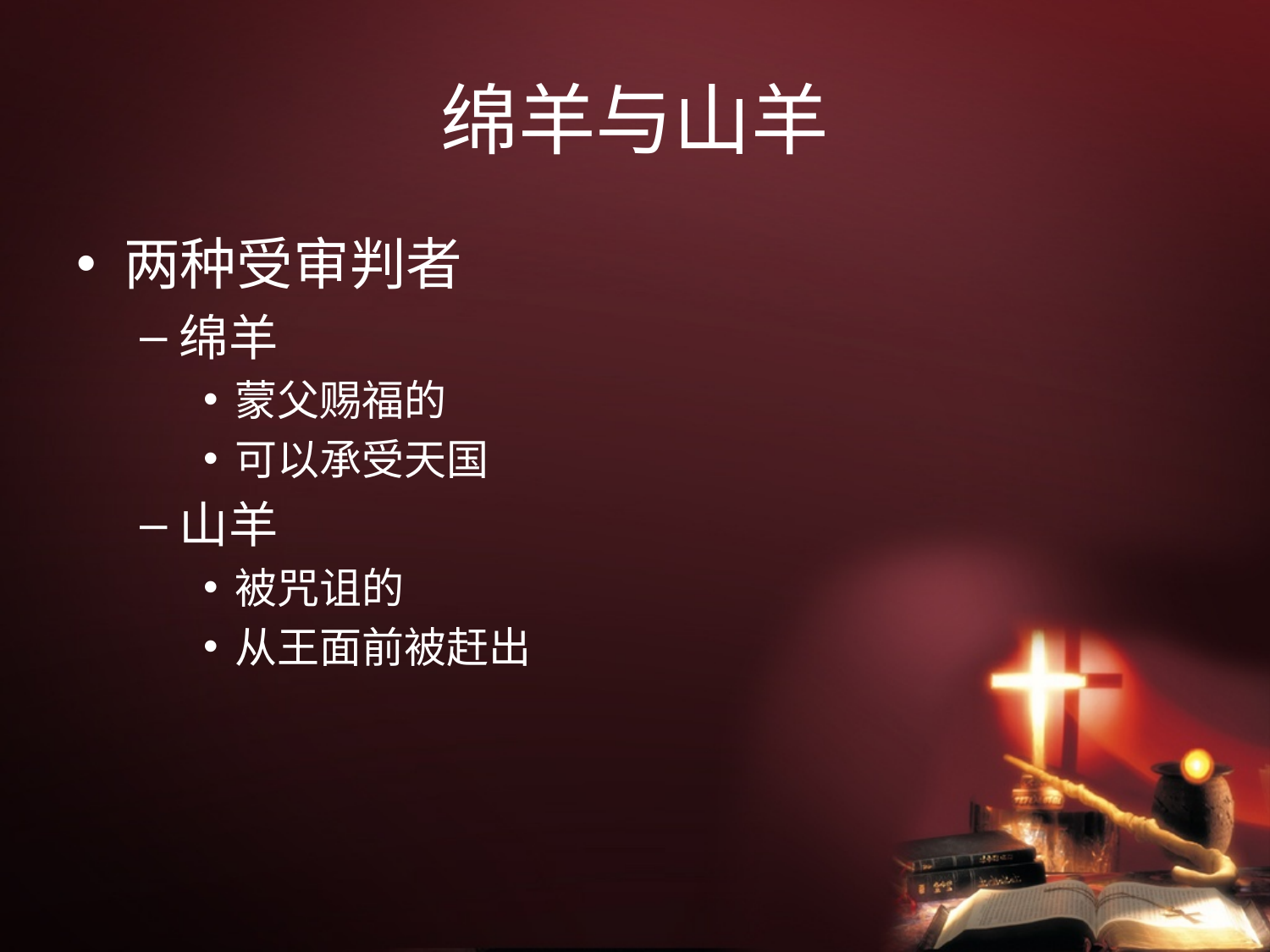

# 绵羊与山羊
两种受审判者
绵羊
蒙父赐福的
可以承受天国
山羊
被咒诅的
从王面前被赶出